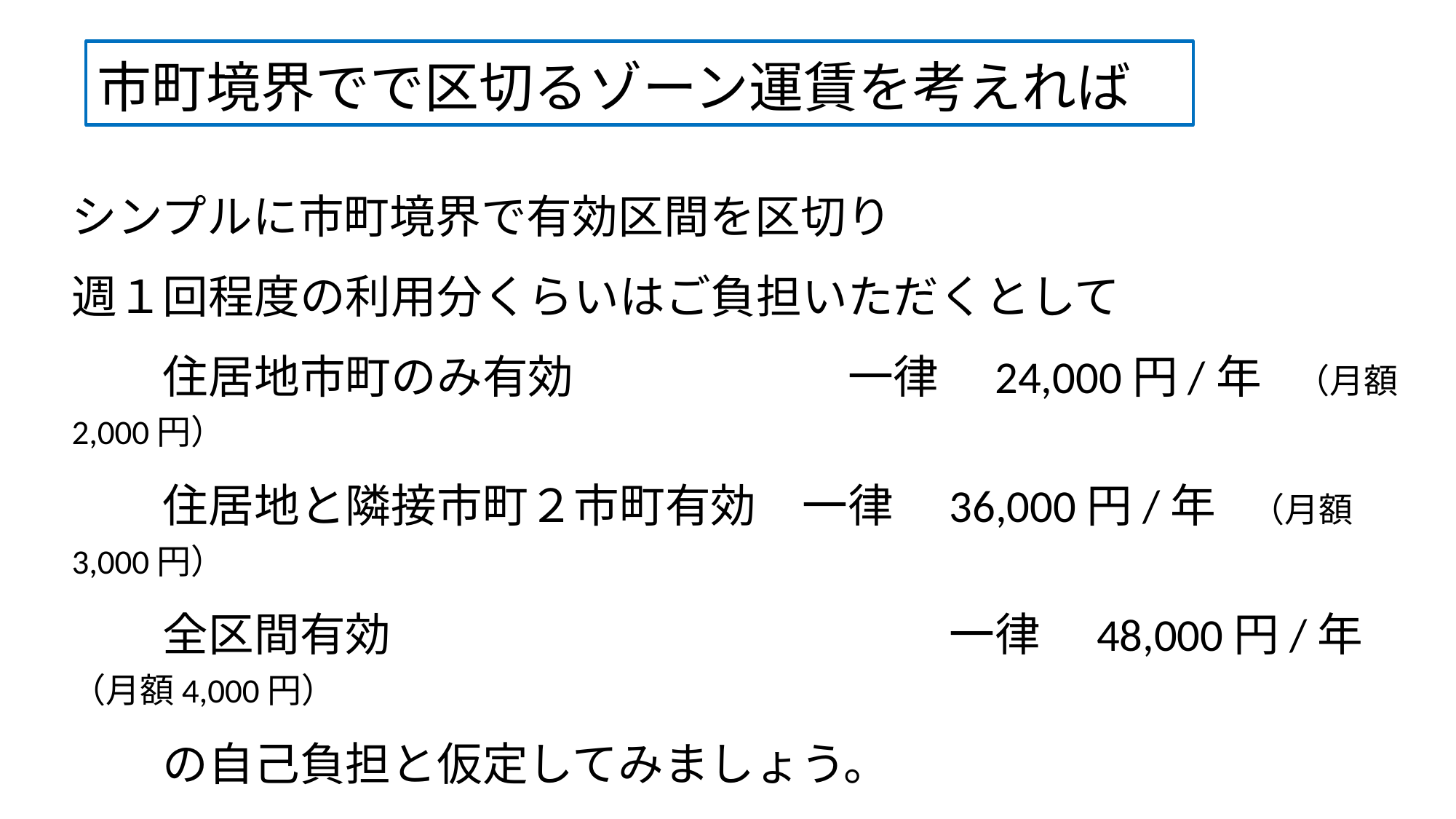

# 市町境界でで区切るゾーン運賃を考えれば
シンプルに市町境界で有効区間を区切り
週１回程度の利用分くらいはご負担いただくとして
　　住居地市町のみ有効　　　　　　一律　24,000円/年　（月額2,000円）
　　住居地と隣接市町２市町有効　一律　36,000円/年　（月額3,000円）
　　全区間有効　　　　　　　　　　　 　一律　48,000円/年　（月額4,000円）
　　の自己負担と仮定してみましょう。